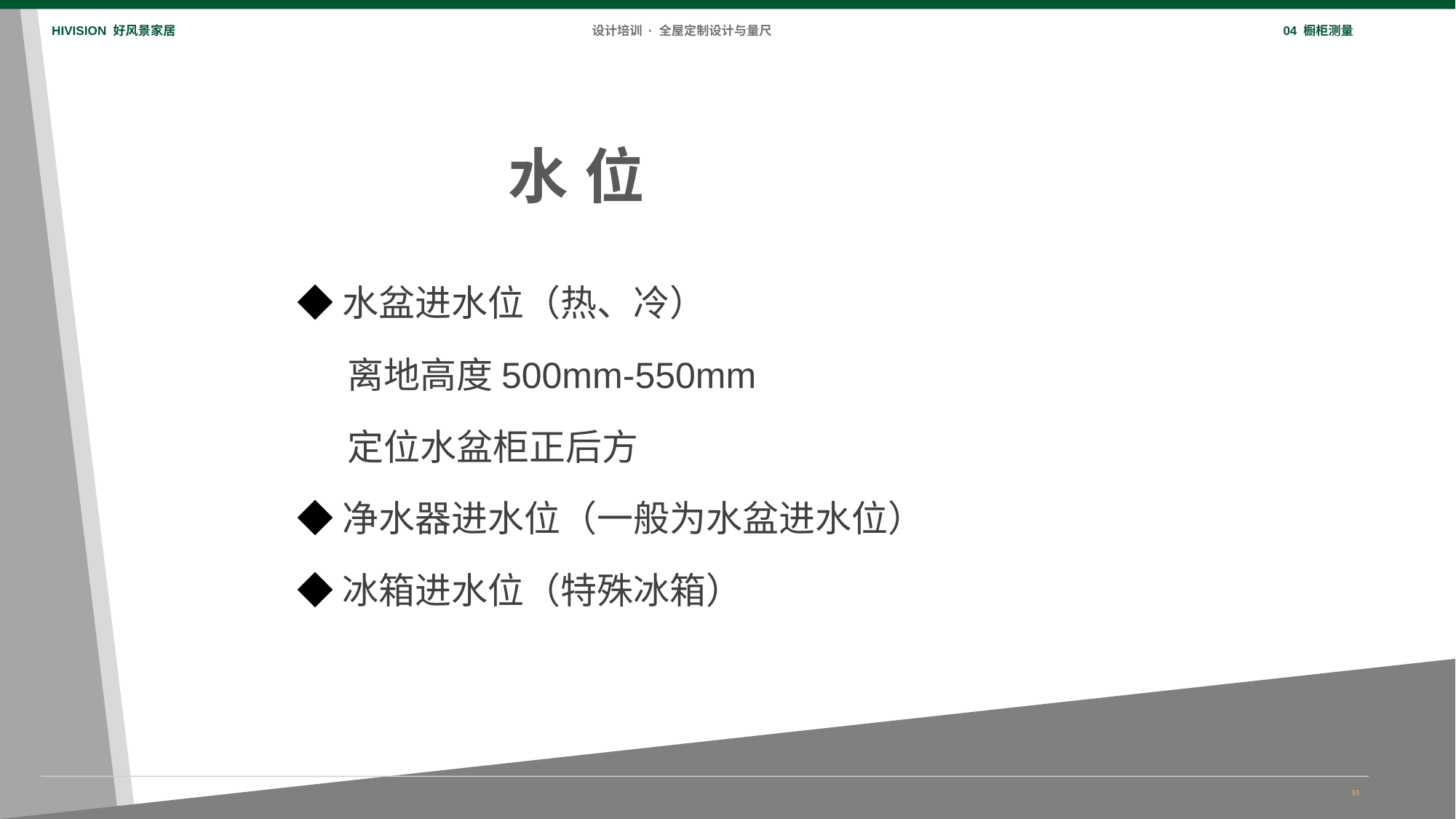

HIVISION 好风景家居
设计培训 · 全屋定制设计与量尺
04 橱柜测量
水 位
◆水盆进水位（热、冷）
     离地高度500mm-550mm
     定位水盆柜正后方
◆净水器进水位（一般为水盆进水位）
◆冰箱进水位（特殊冰箱）

51